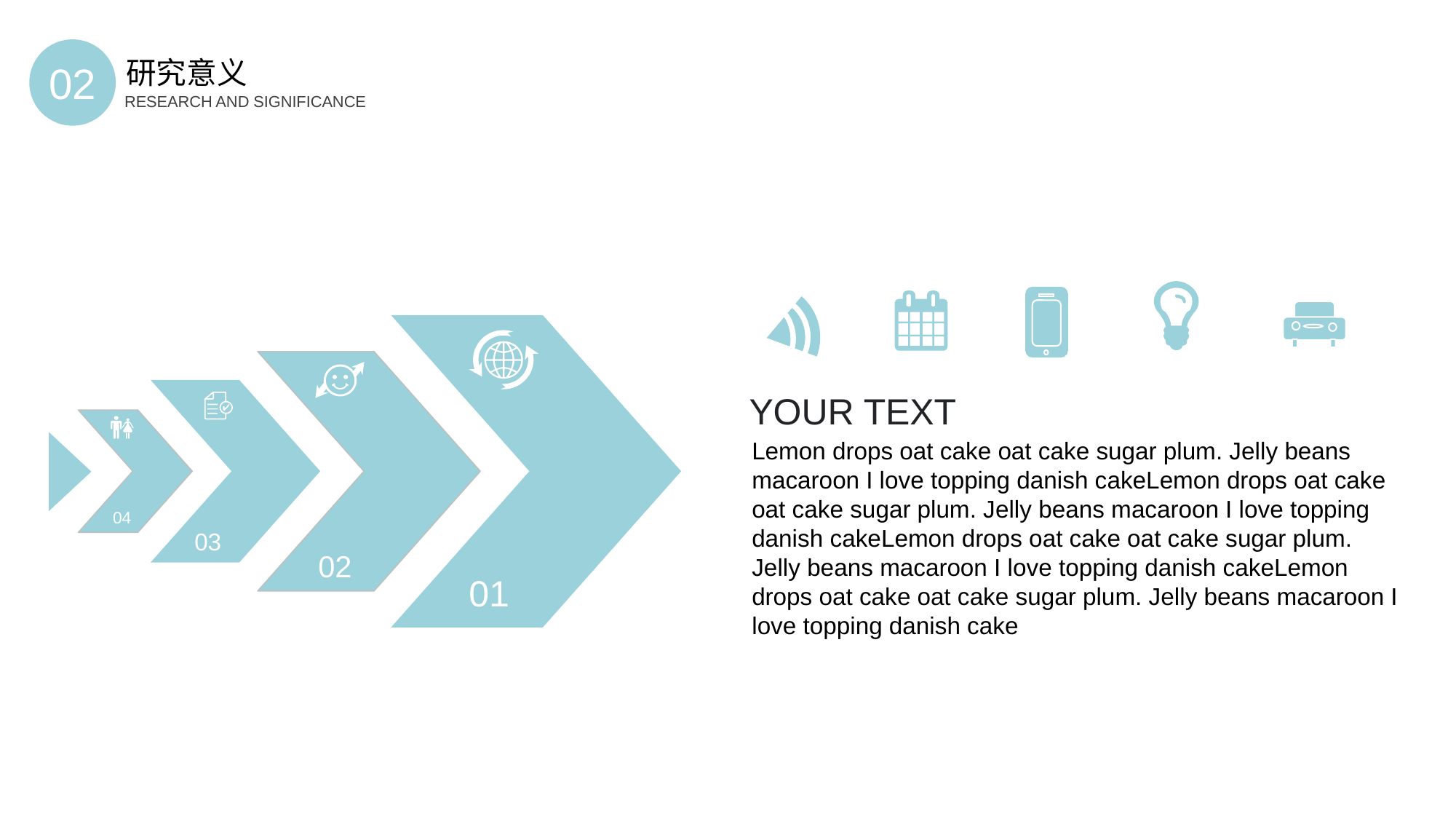

02
研究意义
RESEARCH AND SIGNIFICANCE

 YOUR TEXT

Lemon drops oat cake oat cake sugar plum. Jelly beans macaroon I love topping danish cakeLemon drops oat cake oat cake sugar plum. Jelly beans macaroon I love topping danish cakeLemon drops oat cake oat cake sugar plum. Jelly beans macaroon I love topping danish cakeLemon drops oat cake oat cake sugar plum. Jelly beans macaroon I love topping danish cake

04
03
02
01